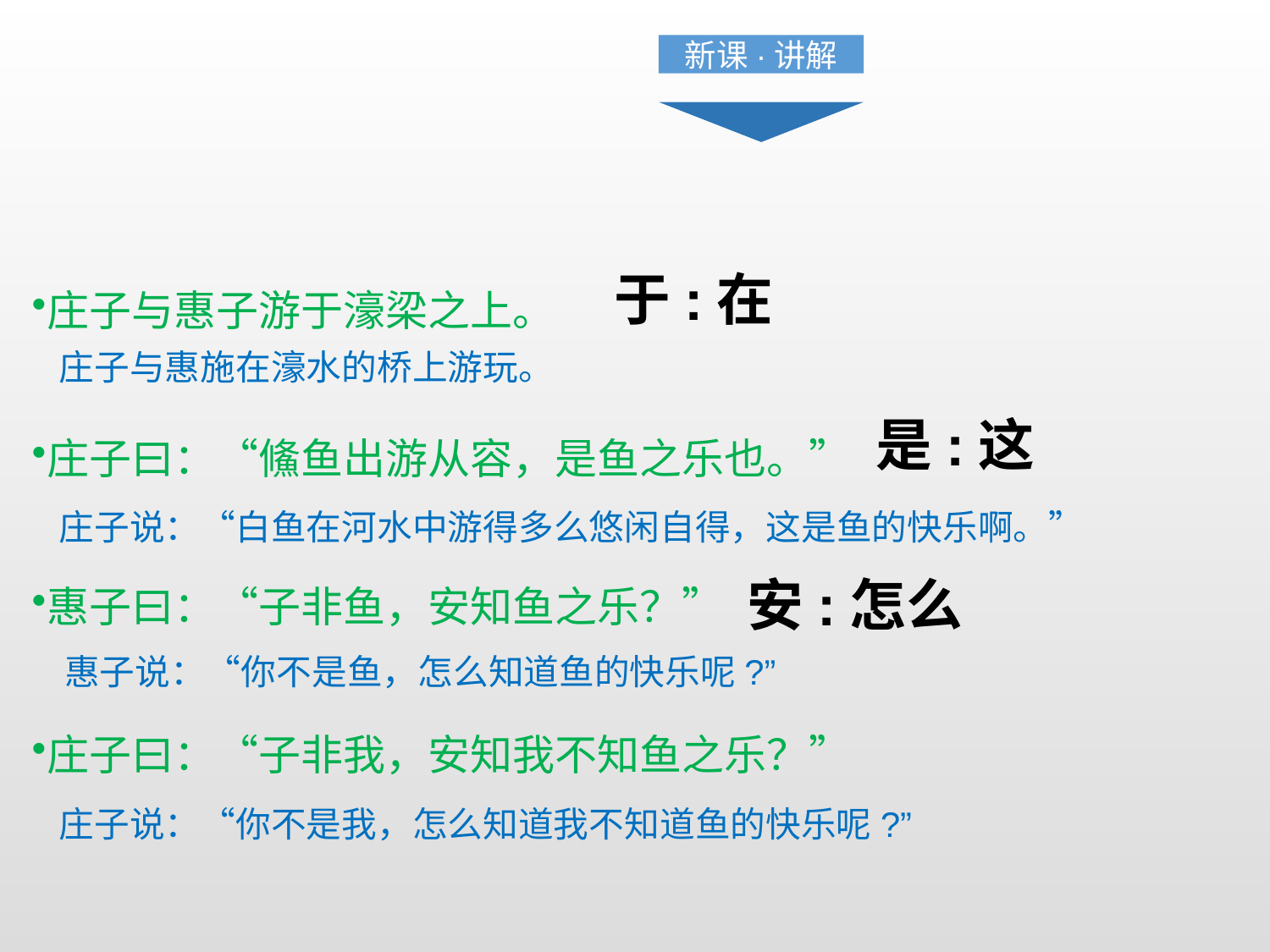

新课·讲解

庄子与惠子游于濠梁之上。
庄子曰：“鯈鱼出游从容，是鱼之乐也。”
惠子曰：“子非鱼，安知鱼之乐？”
庄子曰：“子非我，安知我不知鱼之乐？”
于:在
庄子与惠施在濠水的桥上游玩。
是:这
庄子说：“白鱼在河水中游得多么悠闲自得，这是鱼的快乐啊。”

安:怎么
惠子说：“你不是鱼，怎么知道鱼的快乐呢?”
庄子说：“你不是我，怎么知道我不知道鱼的快乐呢?”